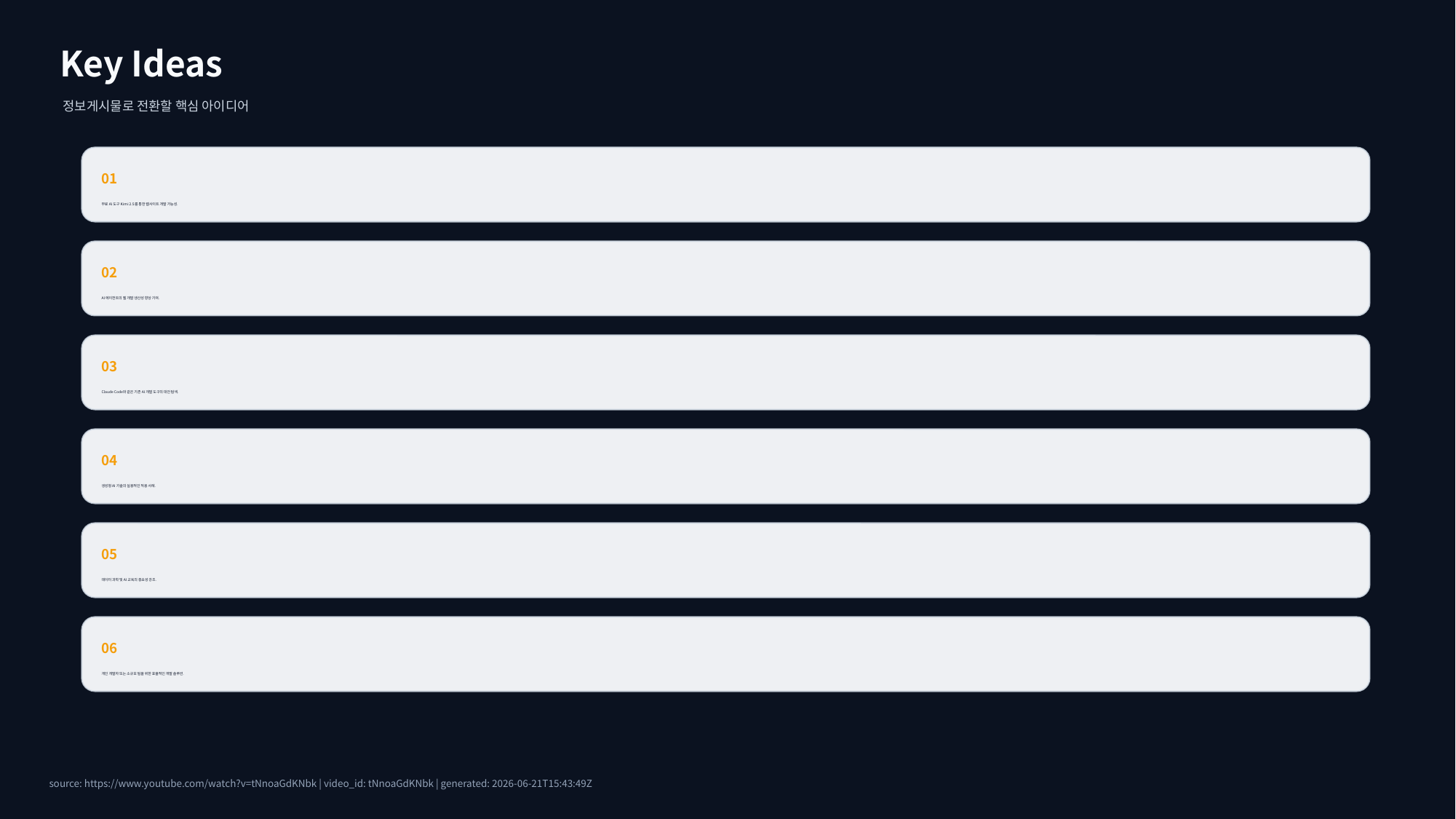

Key Ideas
정보게시물로 전환할 핵심 아이디어

01
무료 AI 도구 Kimi 2.5를 통한 웹사이트 개발 가능성.

02
AI 에이전트의 웹 개발 생산성 향상 기여.

03
Claude Code와 같은 기존 AI 개발 도구의 대안 탐색.

04
생성형 AI 기술의 실용적인 적용 사례.

05
데이터 과학 및 AI 교육의 중요성 강조.

06
개인 개발자 또는 소규모 팀을 위한 효율적인 개발 솔루션.
source: https://www.youtube.com/watch?v=tNnoaGdKNbk | video_id: tNnoaGdKNbk | generated: 2026-06-21T15:43:49Z